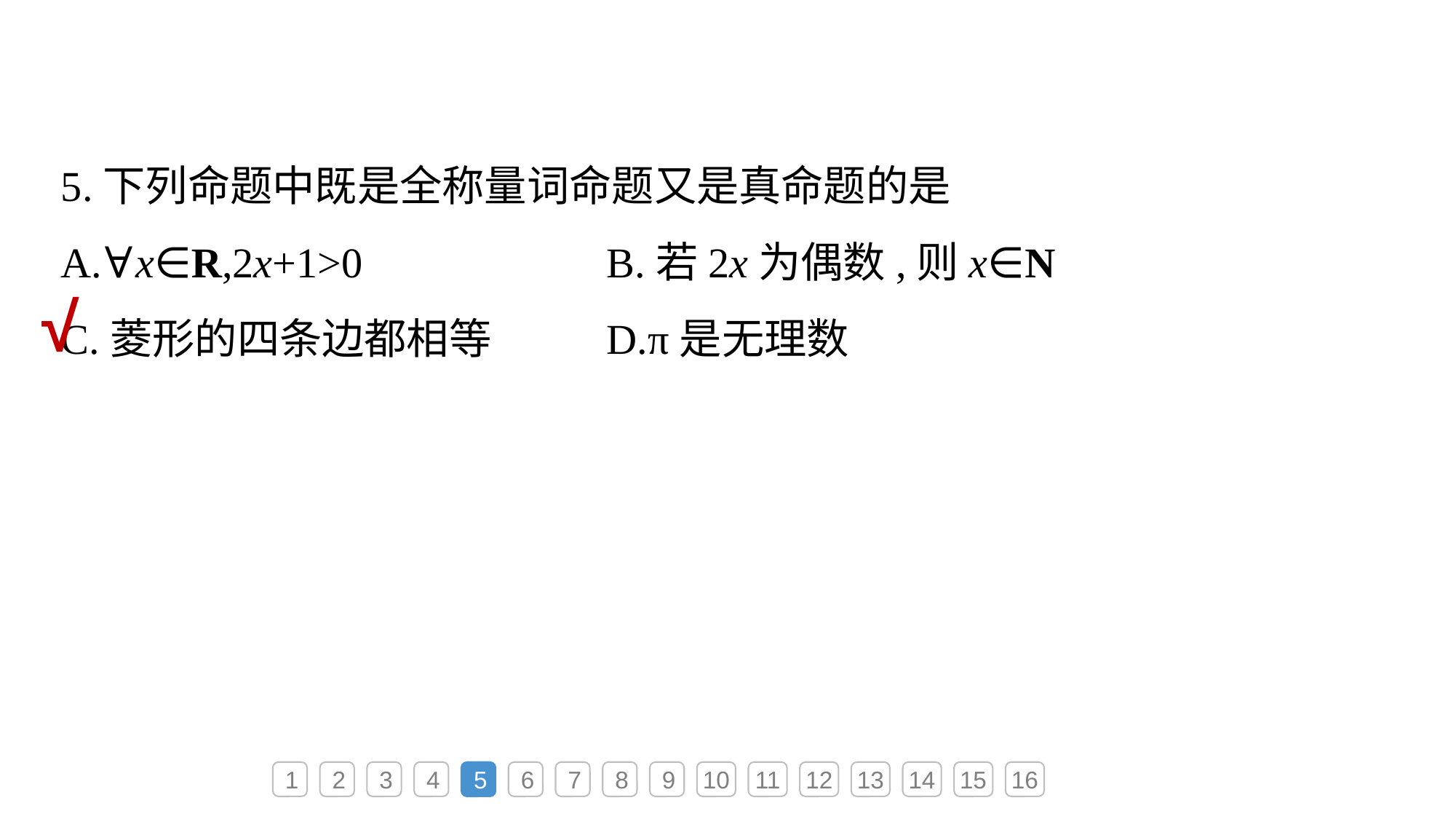

5.下列命题中既是全称量词命题又是真命题的是
A.∀x∈R,2x+1>0			B.若2x为偶数,则x∈N
C.菱形的四条边都相等		D.π是无理数
√
1
2
3
4
5
6
7
8
9
10
11
12
13
14
15
16